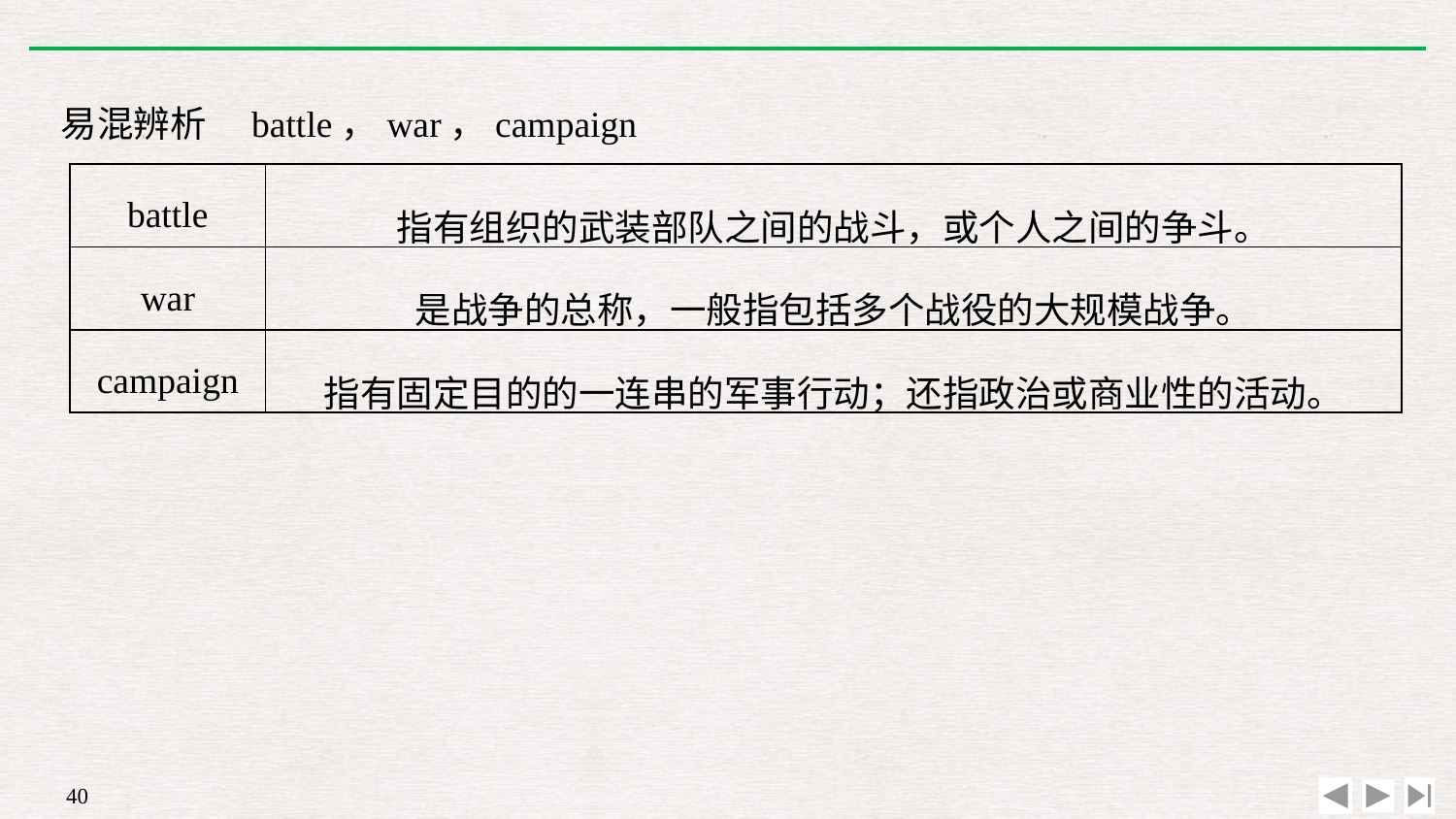

易混辨析　battle，war，campaign
| battle | 指有组织的武装部队之间的战斗，或个人之间的争斗。 |
| --- | --- |
| war | 是战争的总称，一般指包括多个战役的大规模战争。 |
| campaign | 指有固定目的的一连串的军事行动；还指政治或商业性的活动。 |